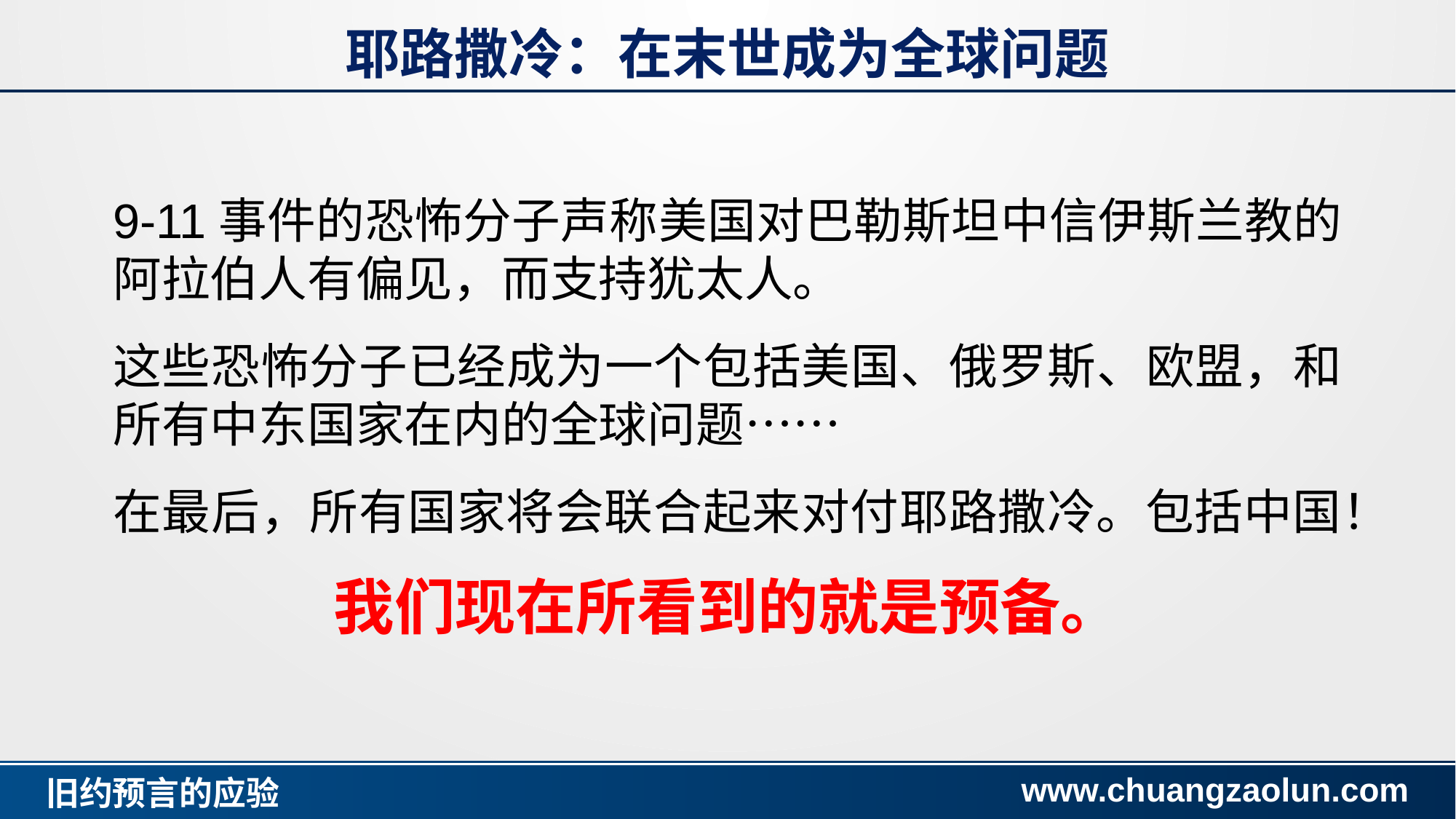

耶路撒冷：在末世成为全球问题
9-11事件的恐怖分子声称美国对巴勒斯坦中信伊斯兰教的阿拉伯人有偏见，而支持犹太人。

这些恐怖分子已经成为一个包括美国、俄罗斯、欧盟，和所有中东国家在内的全球问题……

在最后，所有国家将会联合起来对付耶路撒冷。包括中国！

我们现在所看到的就是预备。